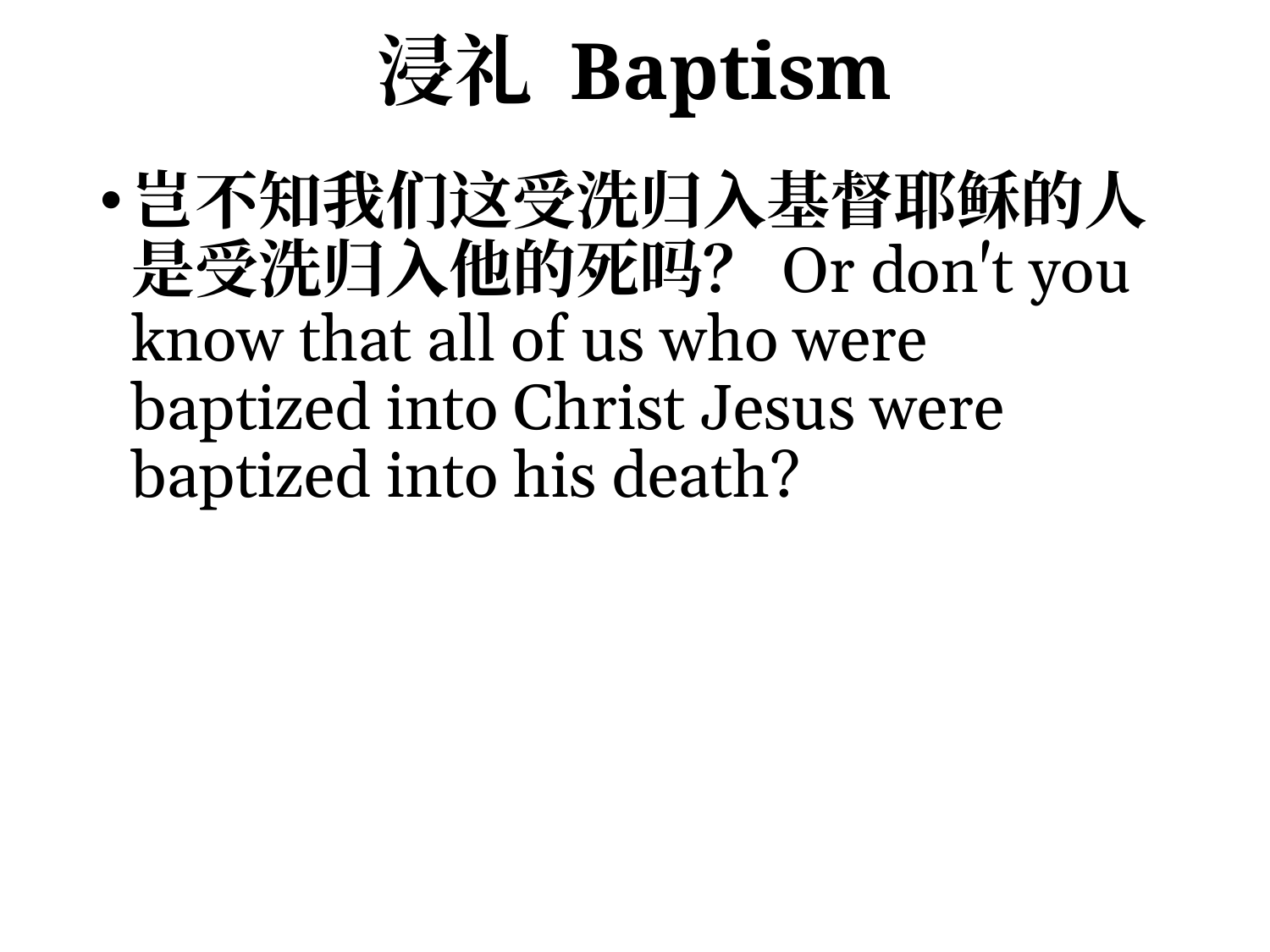

# 浸礼 Baptism
岂不知我们这受洗归入基督耶稣的人是受洗归入他的死吗？Or don't you know that all of us who were baptized into Christ Jesus were baptized into his death?